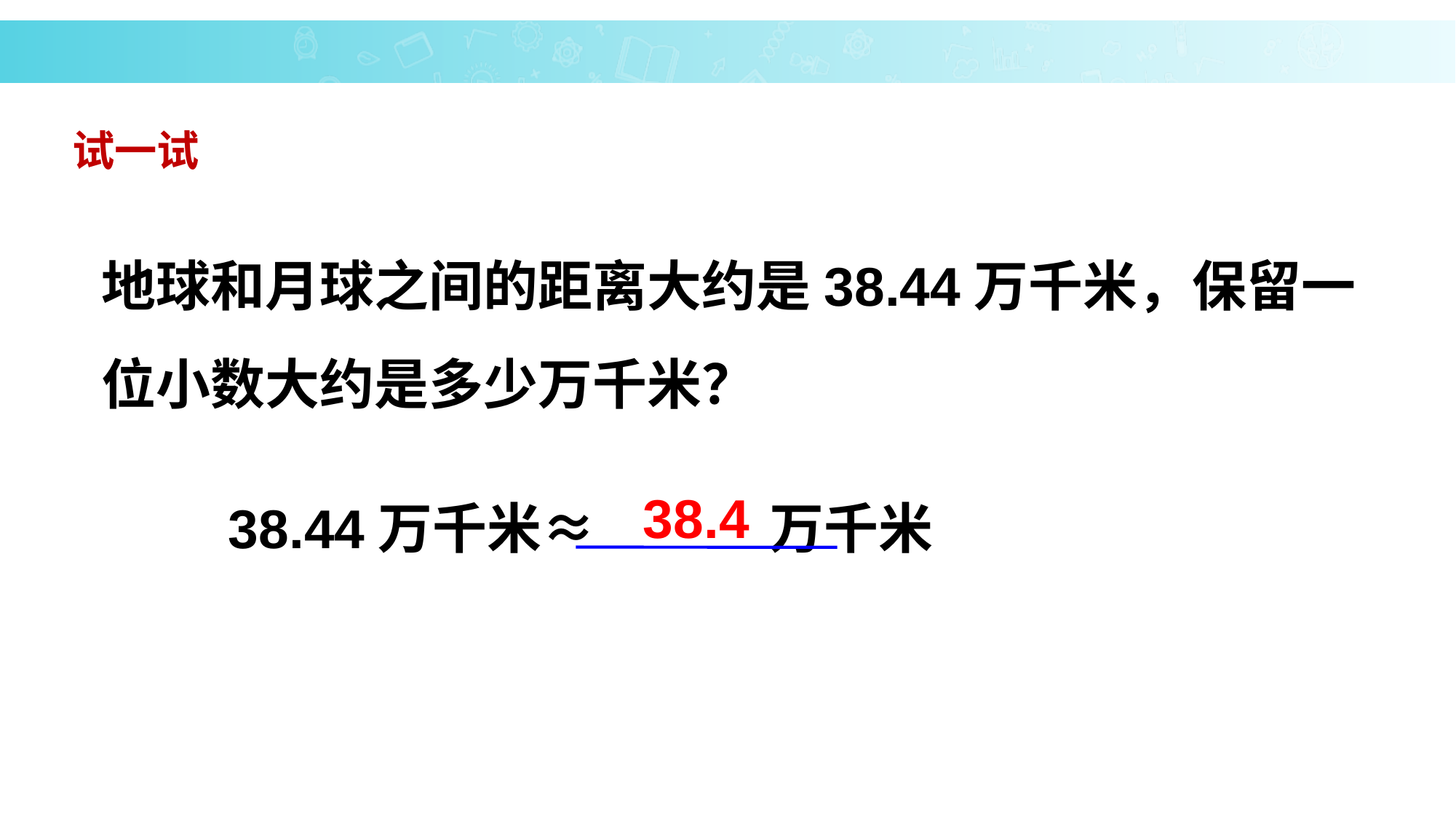

试一试
地球和月球之间的距离大约是38.44万千米，保留一位小数大约是多少万千米？
38.4
38.44万千米≈              万千米